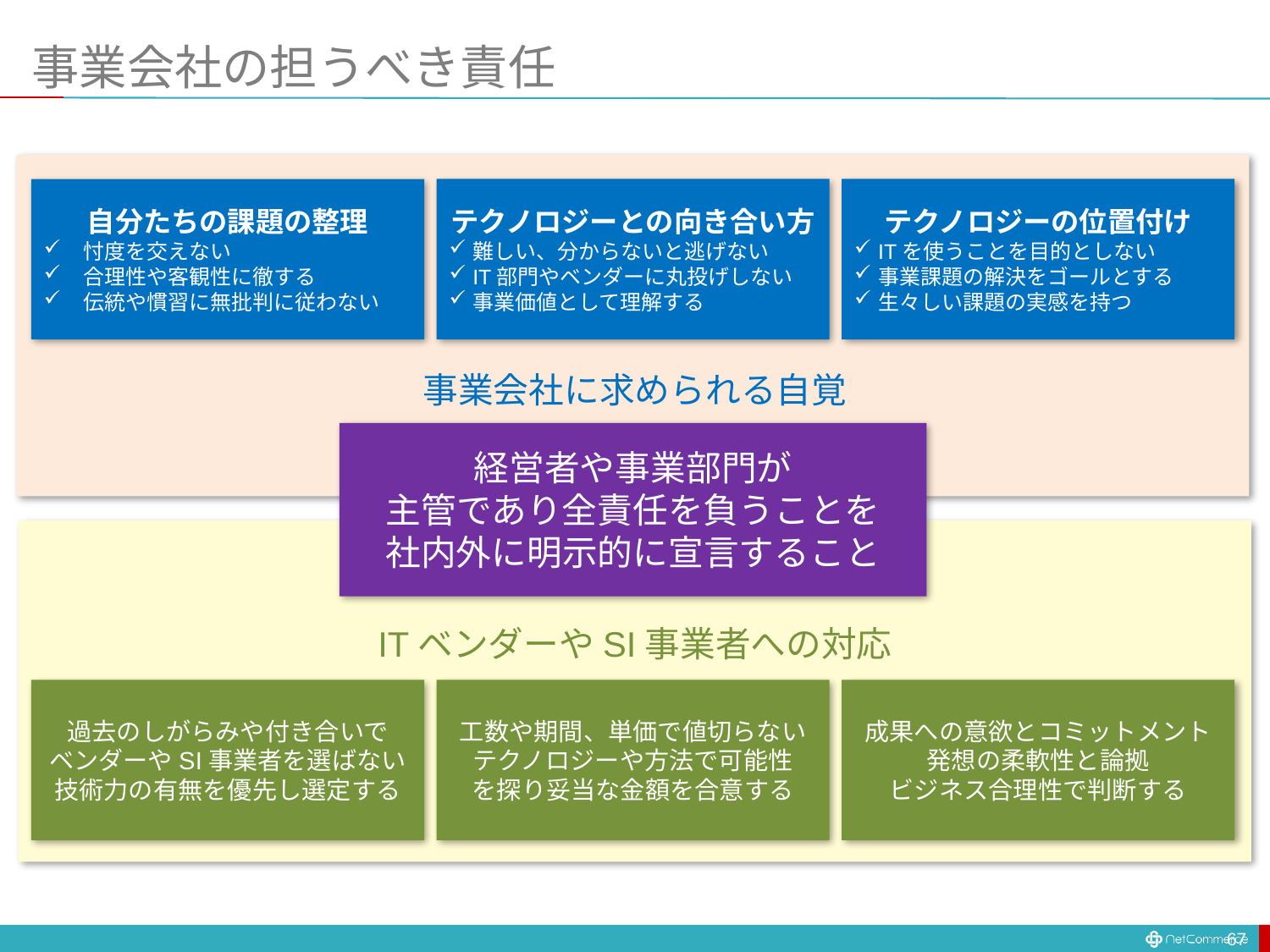

# 事業会社の担うべき責任

テクノロジーとの向き合い方
難しい、分からないと逃げない
IT部門やベンダーに丸投げしない
事業価値として理解する
テクノロジーの位置付け
ITを使うことを目的としない
事業課題の解決をゴールとする
生々しい課題の実感を持つ
自分たちの課題の整理
忖度を交えない
合理性や客観性に徹する
伝統や慣習に無批判に従わない
事業会社に求められる自覚
経営者や事業部門が
主管であり全責任を負うことを
社内外に明示的に宣言すること

ITベンダーやSI事業者への対応
過去のしがらみや付き合いで
ベンダーやSI事業者を選ばない
技術力の有無を優先し選定する
工数や期間、単価で値切らない
テクノロジーや方法で可能性
を探り妥当な金額を合意する
成果への意欲とコミットメント
発想の柔軟性と論拠
ビジネス合理性で判断する
67